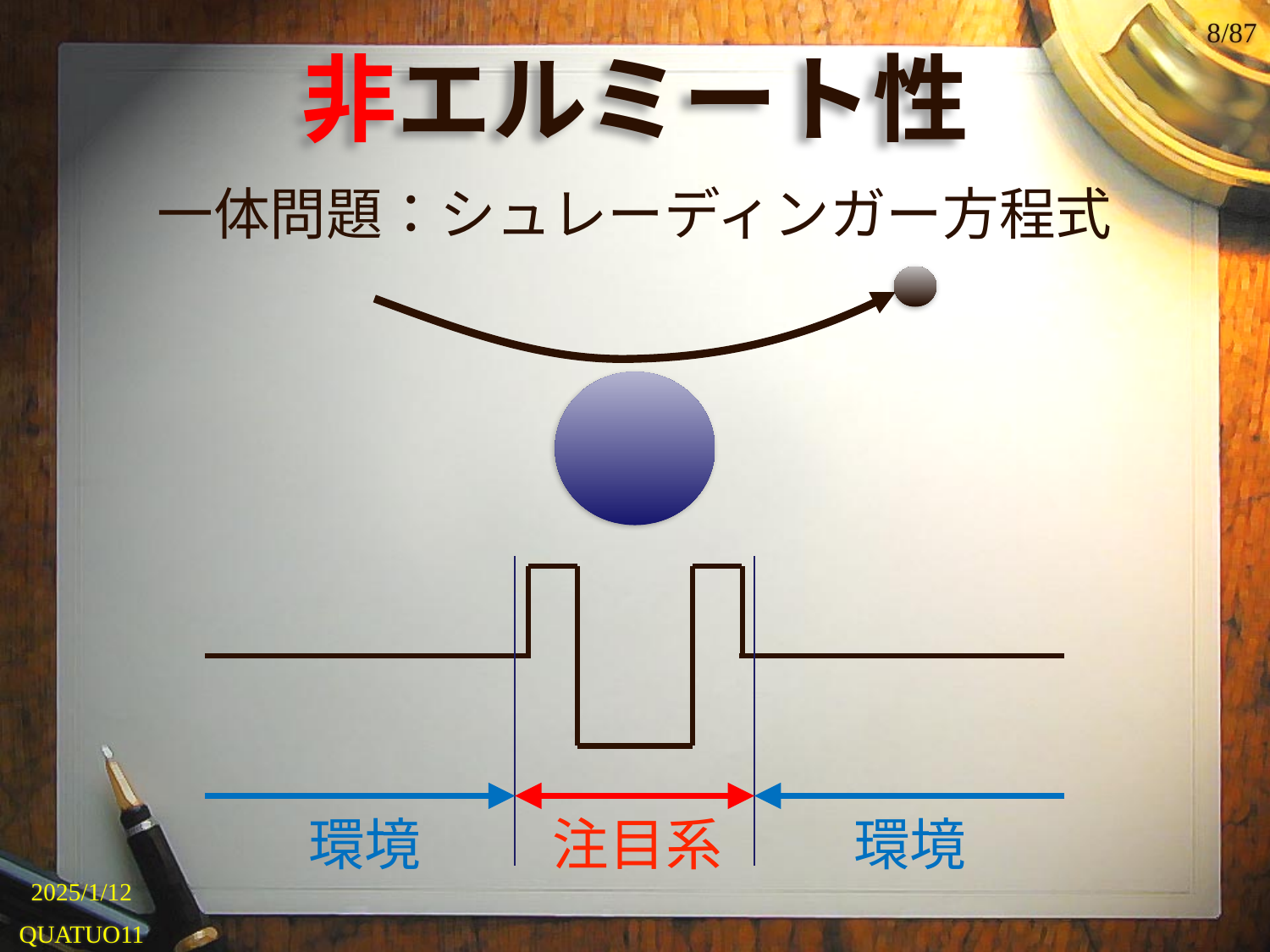

8/87
# 非エルミート性
一体問題：シュレーディンガー方程式

環境
注目系
環境
2025/1/12
QUATUO11